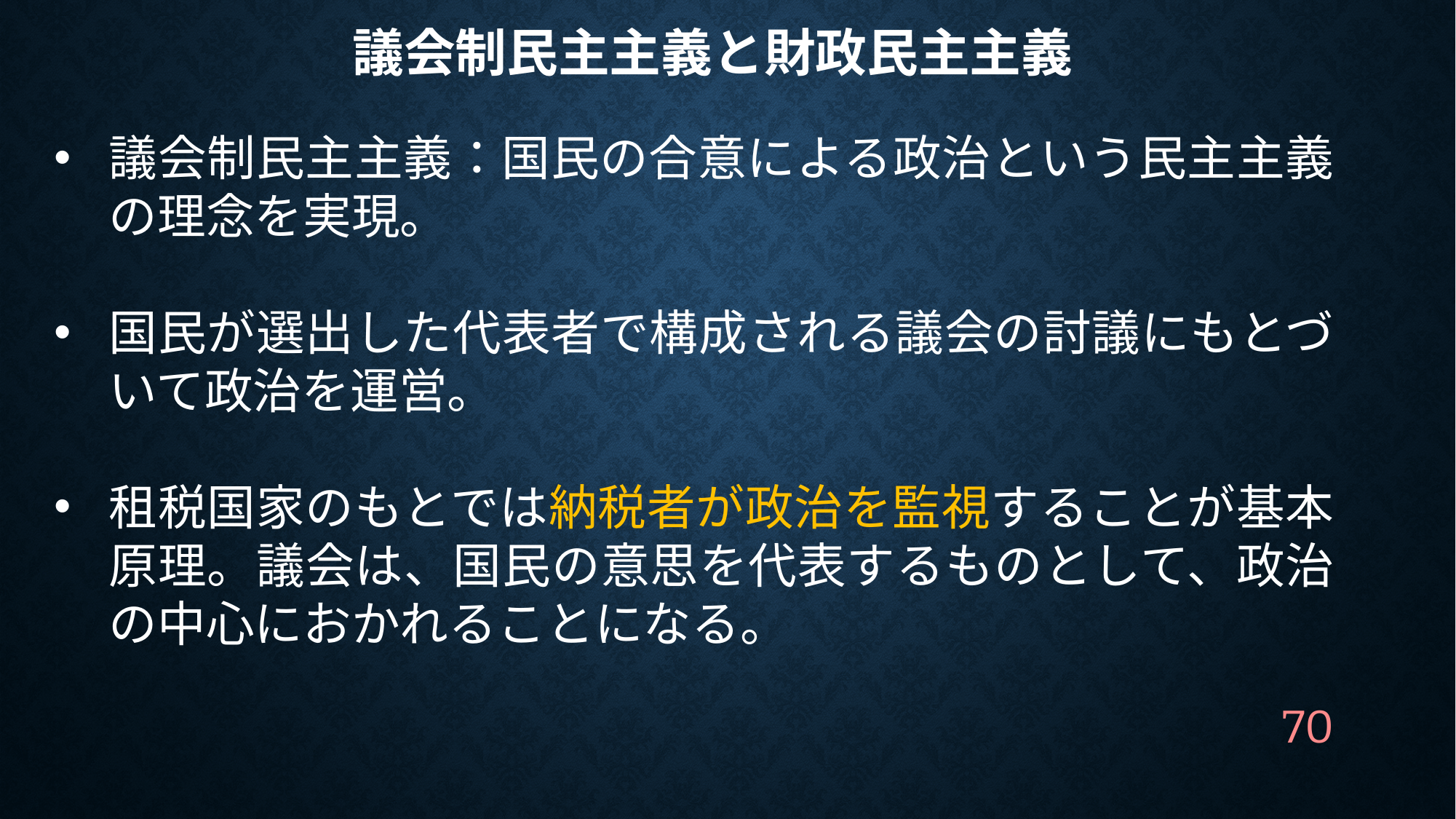

# 議会制民主主義と財政民主主義
議会制民主主義：国民の合意による政治という民主主義の理念を実現。

国民が選出した代表者で構成される議会の討議にもとづいて政治を運営。

租税国家のもとでは納税者が政治を監視することが基本原理。議会は、国民の意思を代表するものとして、政治の中心におかれることになる。
70